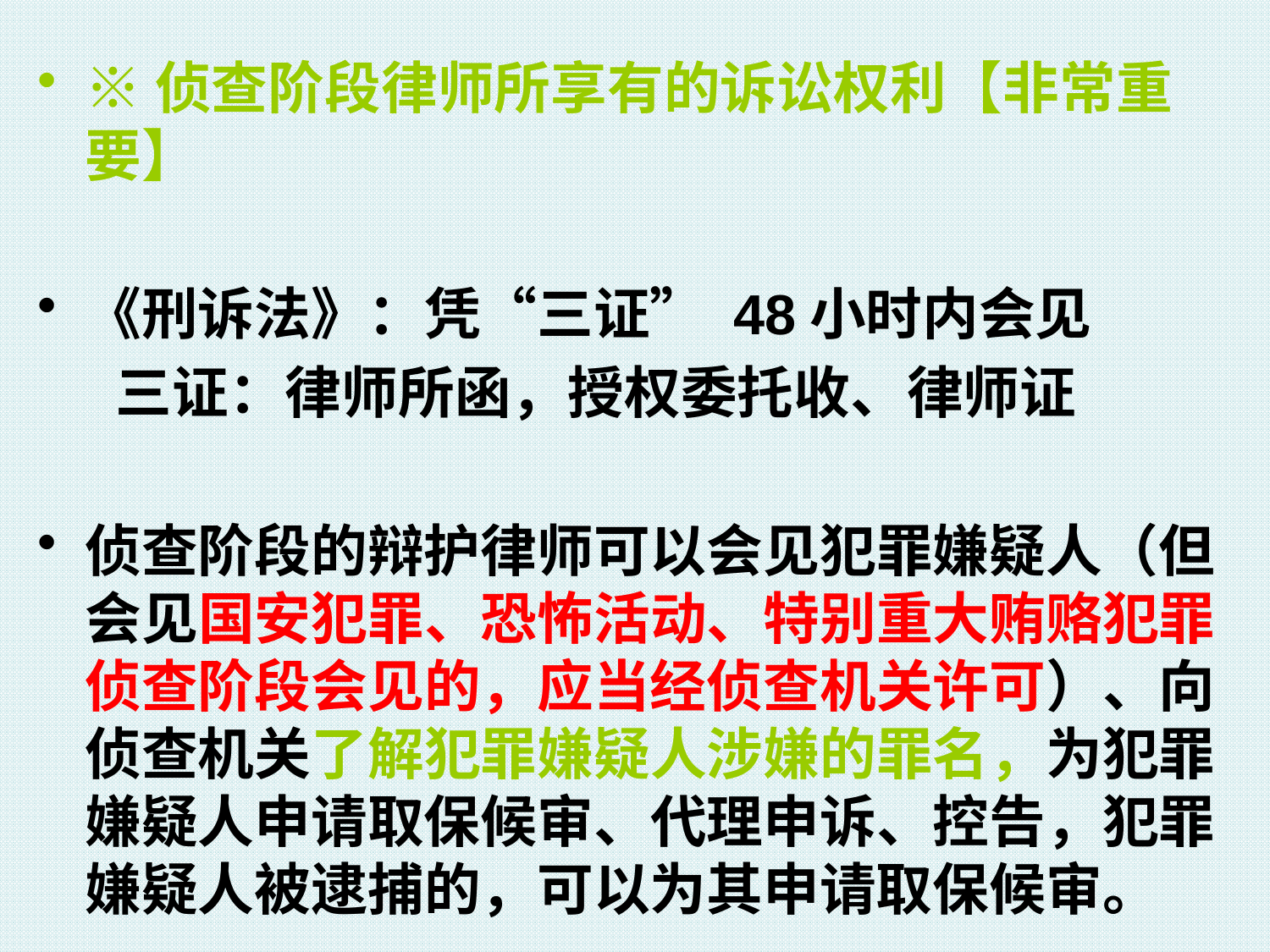

※侦查阶段律师所享有的诉讼权利【非常重要】

《刑诉法》：凭“三证” 48小时内会见
     三证：律师所函，授权委托收、律师证

侦查阶段的辩护律师可以会见犯罪嫌疑人（但会见国安犯罪、恐怖活动、特别重大贿赂犯罪侦查阶段会见的，应当经侦查机关许可）、向侦查机关了解犯罪嫌疑人涉嫌的罪名，为犯罪嫌疑人申请取保候审、代理申诉、控告，犯罪嫌疑人被逮捕的，可以为其申请取保候审。